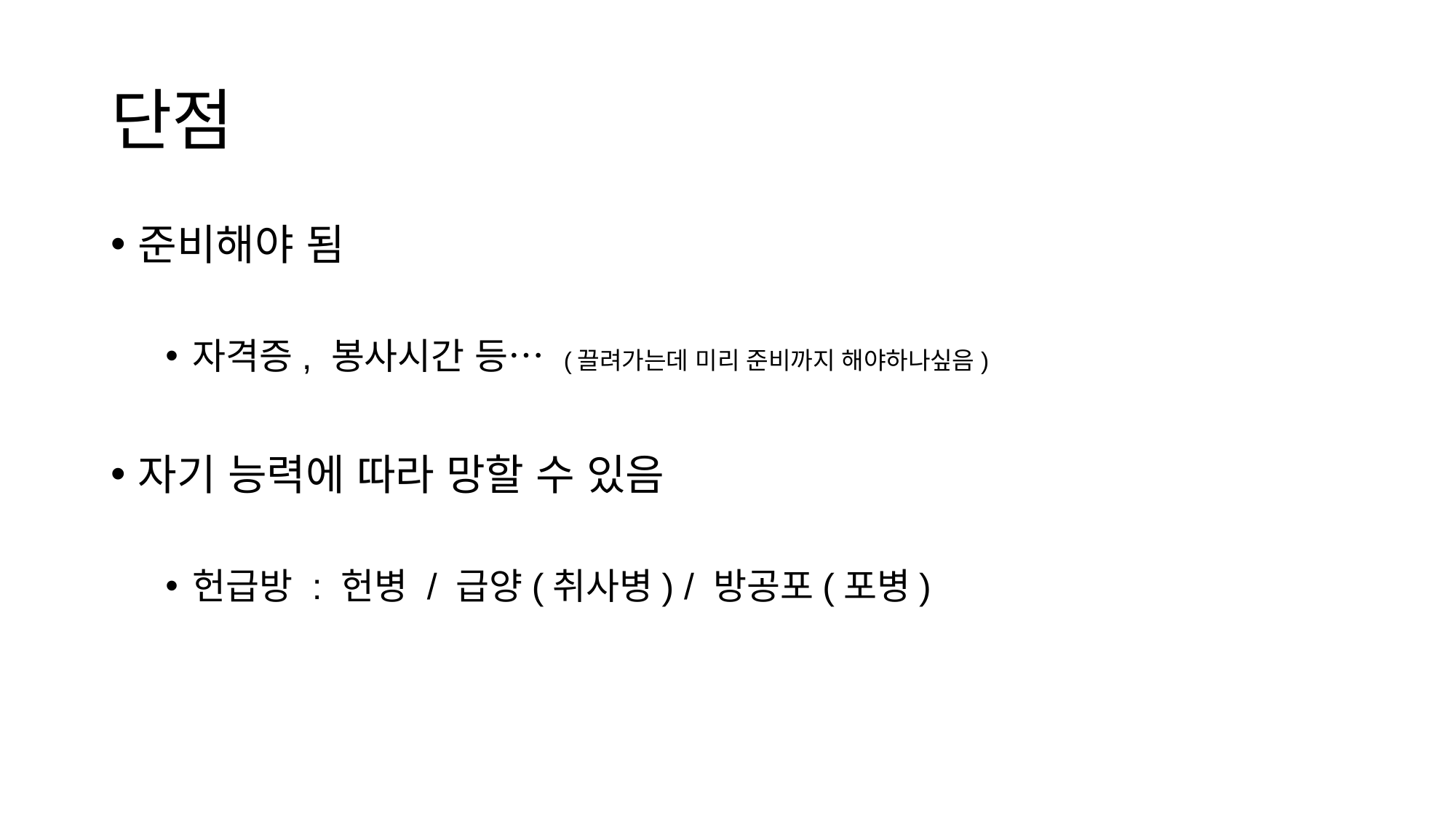

# 단점
준비해야 됨

자격증, 봉사시간 등… (끌려가는데 미리 준비까지 해야하나싶음)

자기 능력에 따라 망할 수 있음

헌급방 : 헌병 / 급양(취사병) / 방공포(포병)